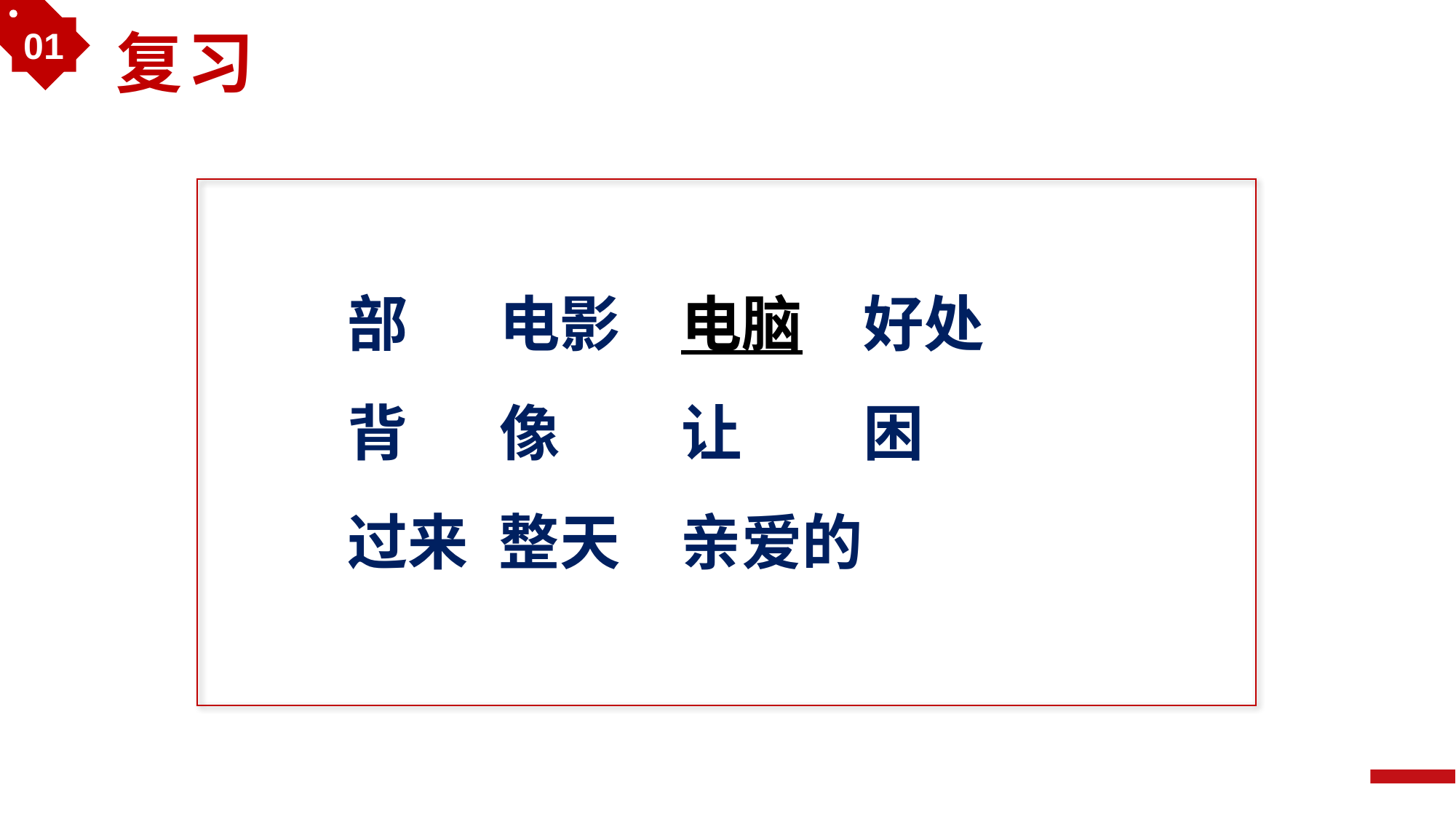

01
复习

部   电影  电脑  好处
背   像    让    困
过来 整天  亲爱的